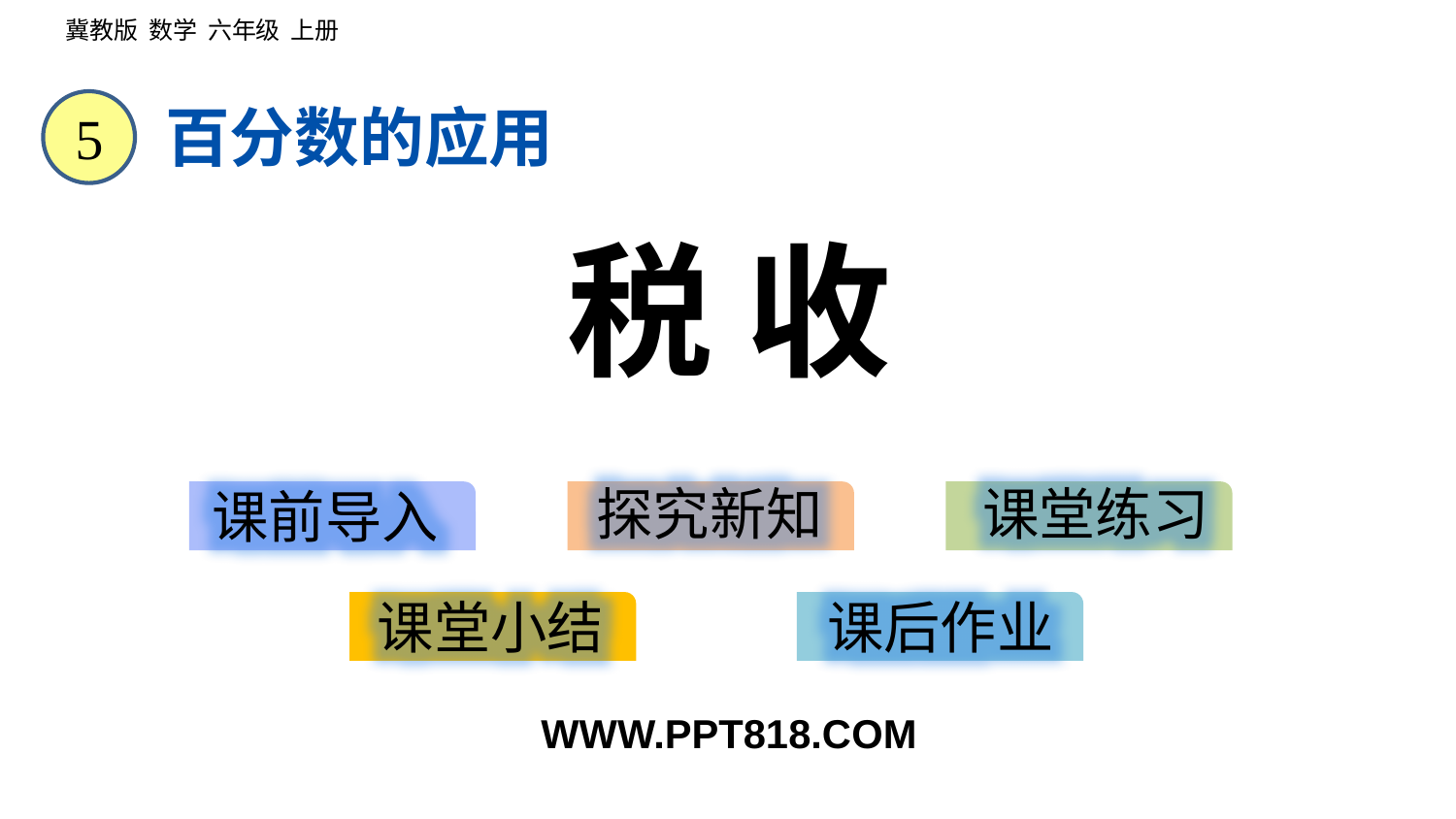

冀教版  数学  六年级  上册

百分数的应用
5
税 收
探究新知
课堂练习
课前导入

课堂小结
课后作业

WWW.PPT818.COM